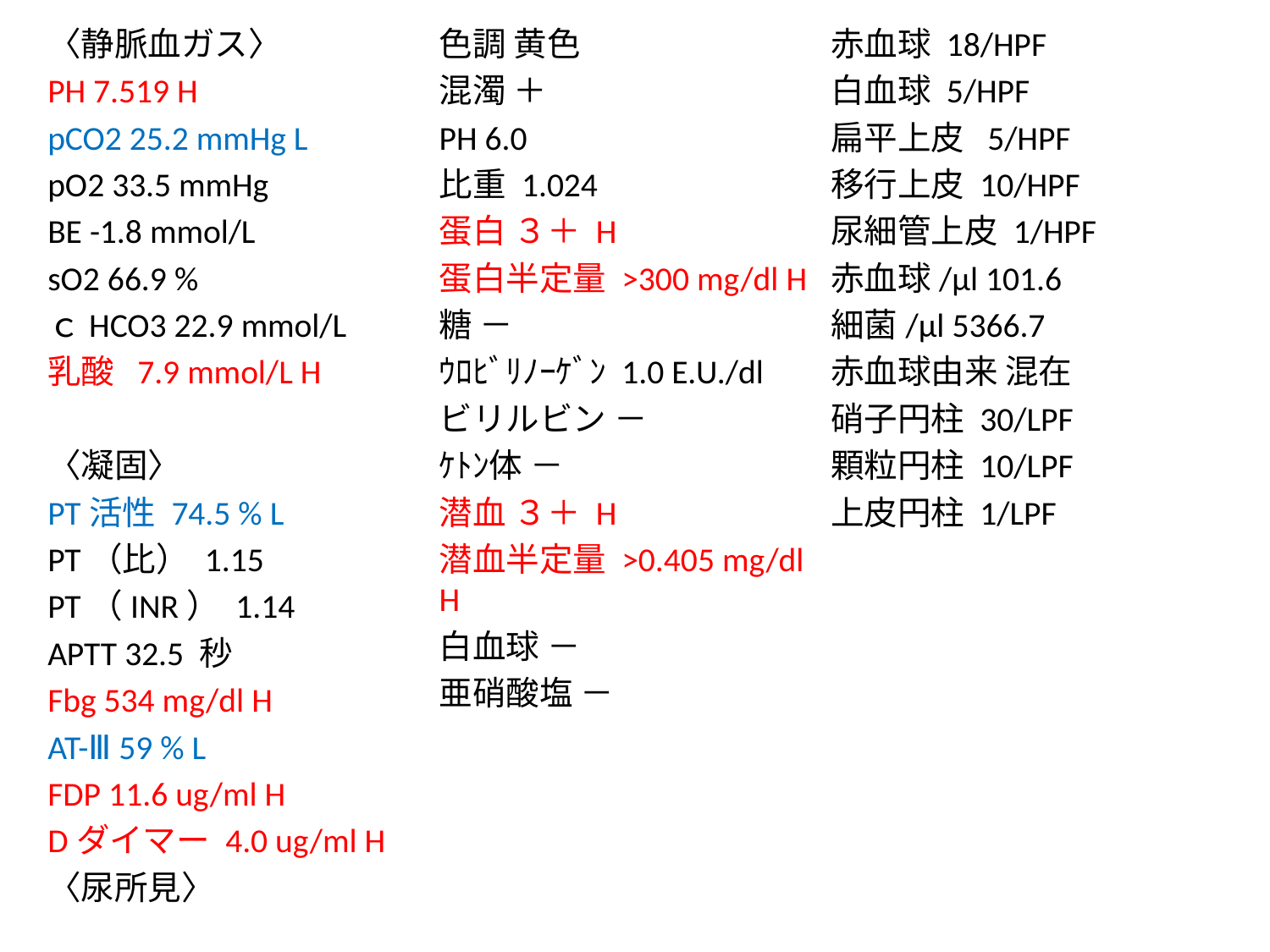

〈静脈血ガス〉
PH 7.519 H
pCO2 25.2 mmHg L
pO2 33.5 mmHg
BE -1.8 mmol/L
sO2 66.9 %
ｃHCO3 22.9 mmol/L
乳酸  7.9 mmol/L H

〈凝固〉
PT活性 74.5 % L
PT（比） 1.15
PT（INR） 1.14
APTT 32.5 秒
Fbg 534 mg/dl H
AT-Ⅲ 59 % L
FDP 11.6 ug/ml H
Dダイマー 4.0 ug/ml H
〈尿所見〉
色調 黄色
混濁 ＋
PH 6.0
比重 1.024
蛋白 ３＋ H
蛋白半定量 >300 mg/dl H
糖 －
ｳﾛﾋﾞﾘﾉｰｹﾞﾝ 1.0 E.U./dl
ビリルビン －
ｹﾄﾝ体 －
潜血 ３＋ H
潜血半定量 >0.405 mg/dl H
白血球 －
亜硝酸塩 －

赤血球 18/HPF
白血球 5/HPF
扁平上皮  5/HPF
移行上皮 10/HPF
尿細管上皮 1/HPF
赤血球/μl 101.6
細菌/μl 5366.7
赤血球由来 混在
硝子円柱 30/LPF
顆粒円柱 10/LPF
上皮円柱 1/LPF